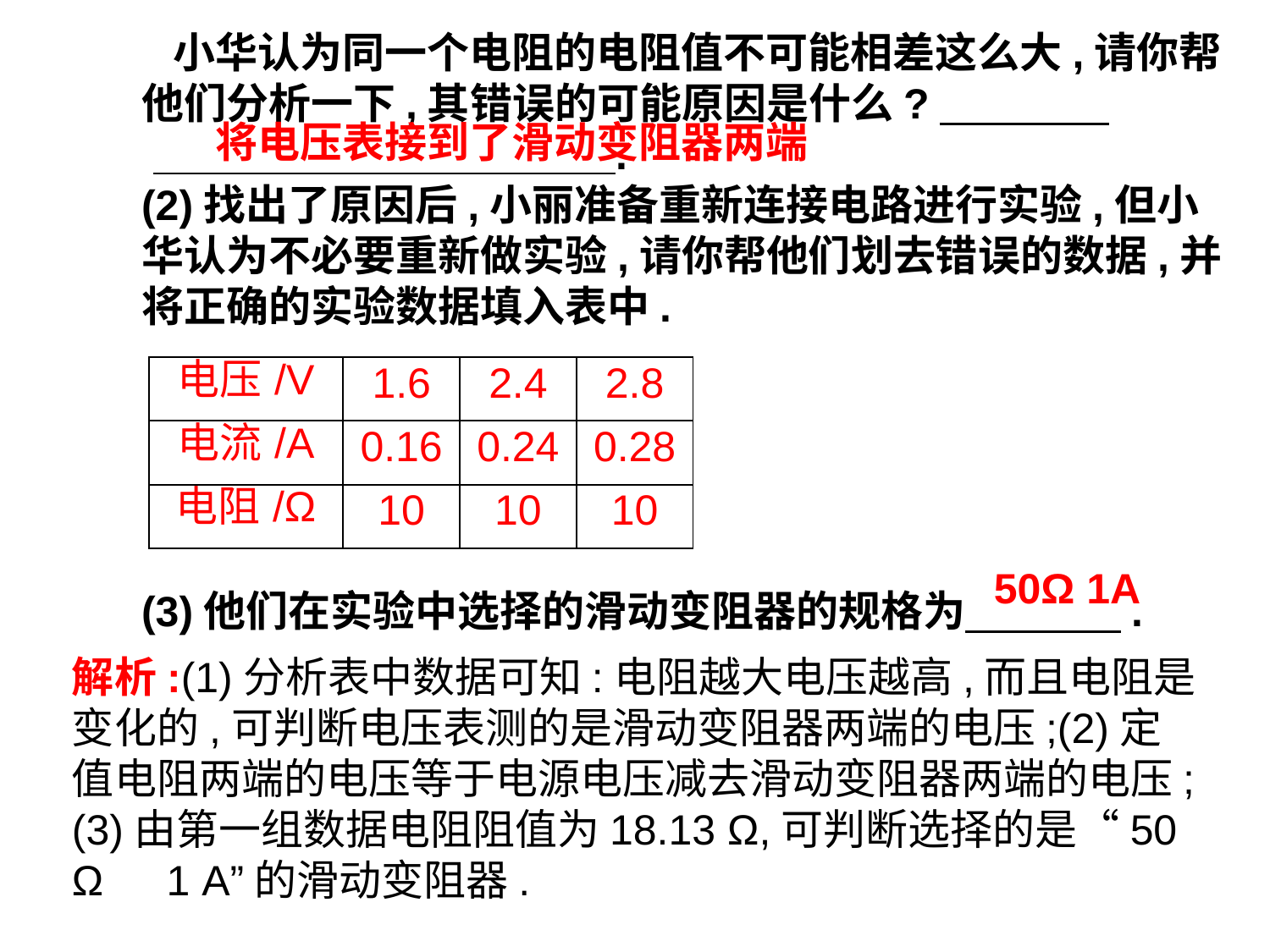

小华认为同一个电阻的电阻值不可能相差这么大,请你帮他们分析一下,其错误的可能原因是什么?
                                        .
(2)找出了原因后,小丽准备重新连接电路进行实验,但小华认为不必要重新做实验,请你帮他们划去错误的数据,并将正确的实验数据填入表中.

(3)他们在实验中选择的滑动变阻器的规格为　　　   .
将电压表接到了滑动变阻器两端
| 电压/V | 1.6 | 2.4 | 2.8 |
| --- | --- | --- | --- |
| 电流/A | 0.16 | 0.24 | 0.28 |
| 电阻/Ω | 10 | 10 | 10 |
 50Ω 1A
解析:(1)分析表中数据可知:电阻越大电压越高,而且电阻是变化的,可判断电压表测的是滑动变阻器两端的电压;(2)定值电阻两端的电压等于电源电压减去滑动变阻器两端的电压;(3)由第一组数据电阻阻值为18.13 Ω,可判断选择的是“50 Ω　1 A”的滑动变阻器.